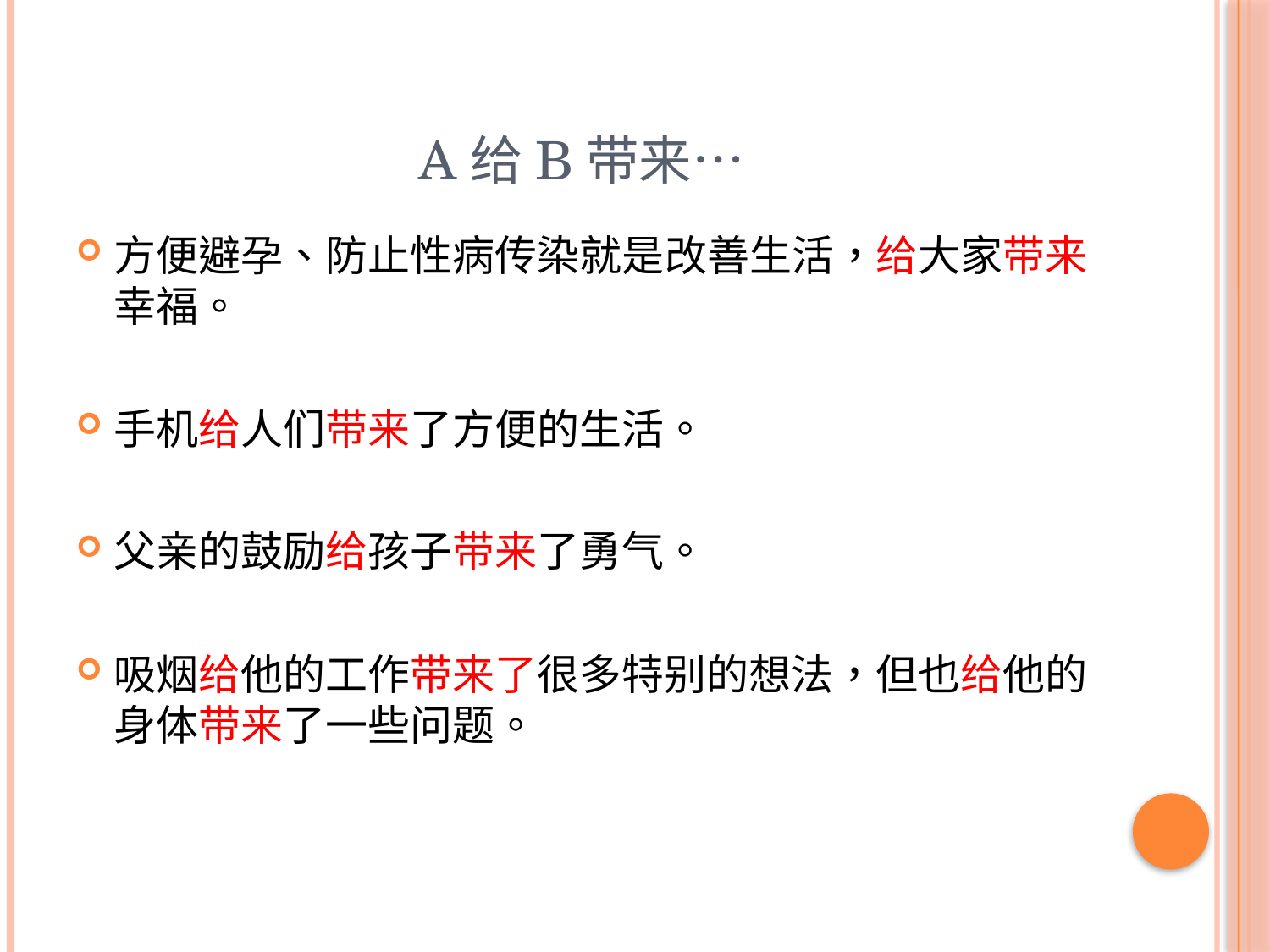

# A给B带来…
方便避孕、防止性病传染就是改善生活，给大家带来幸福。

手机给人们带来了方便的生活。

父亲的鼓励给孩子带来了勇气。

吸烟给他的工作带来了很多特别的想法，但也给他的身体带来了一些问题。